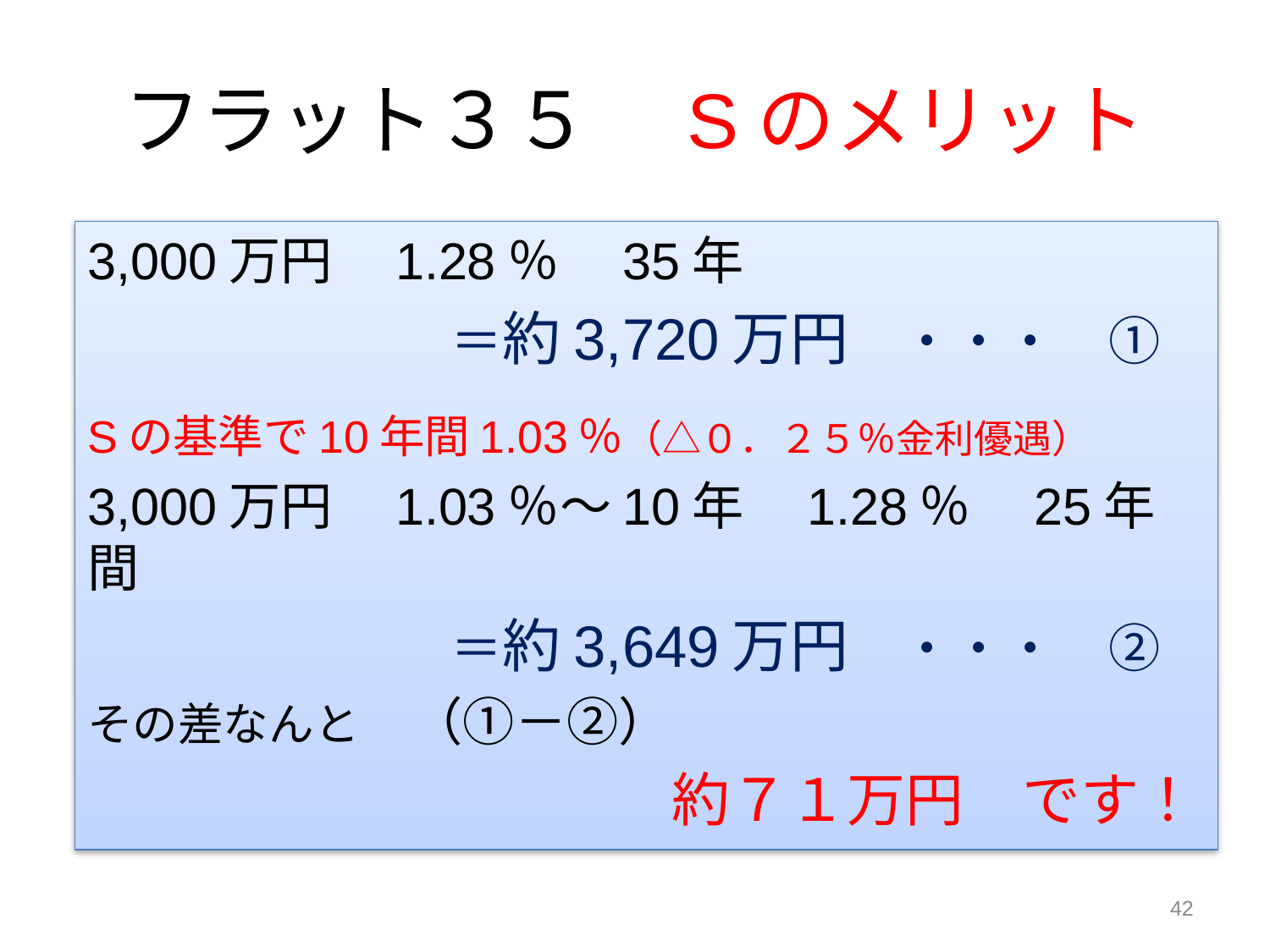

# フラット３５　Sのメリット
3,000万円　1.28％　35年
　　　　　　　＝約3,720万円　・・・　①

Sの基準で10年間1.03％（△０．２５％金利優遇）
3,000万円　1.03％～10年　1.28％　25年間
　　　　　　　＝約3,649万円　・・・　②
その差なんと　（①－②）
　　　　　　　　　　約７１万円　です！

42